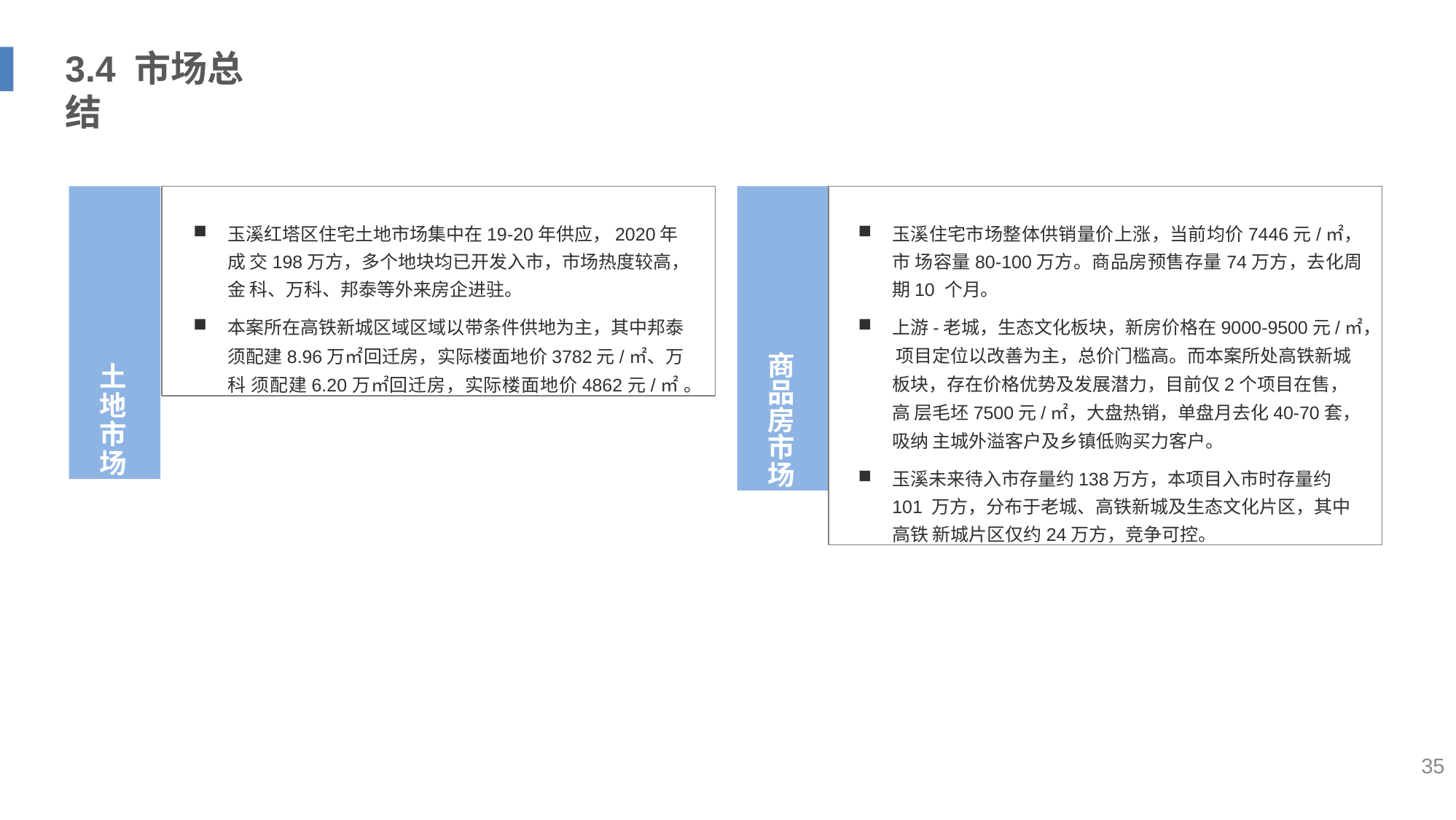

# 3.4 市场总结

土 地 市 场

玉溪红塔区住宅土地市场集中在19-20年供应，2020年成 交198万方，多个地块均已开发入市，市场热度较高，金 科、万科、邦泰等外来房企进驻。
本案所在高铁新城区域区域以带条件供地为主，其中邦泰 须配建8.96万㎡回迁房，实际楼面地价3782元/㎡、万科 须配建6.20万㎡回迁房，实际楼面地价4862元/㎡ 。

商 品 房 市 场

玉溪住宅市场整体供销量价上涨，当前均价7446元/㎡，市 场容量80-100万方。商品房预售存量74万方，去化周期10 个月。
上游-老城，生态文化板块，新房价格在9000-9500元/㎡， 项目定位以改善为主，总价门槛高。而本案所处高铁新城 板块，存在价格优势及发展潜力，目前仅2个项目在售，高 层毛坯7500元/㎡，大盘热销，单盘月去化40-70套，吸纳 主城外溢客户及乡镇低购买力客户。
玉溪未来待入市存量约138万方，本项目入市时存量约101 万方，分布于老城、高铁新城及生态文化片区，其中高铁 新城片区仅约24万方，竞争可控。
35